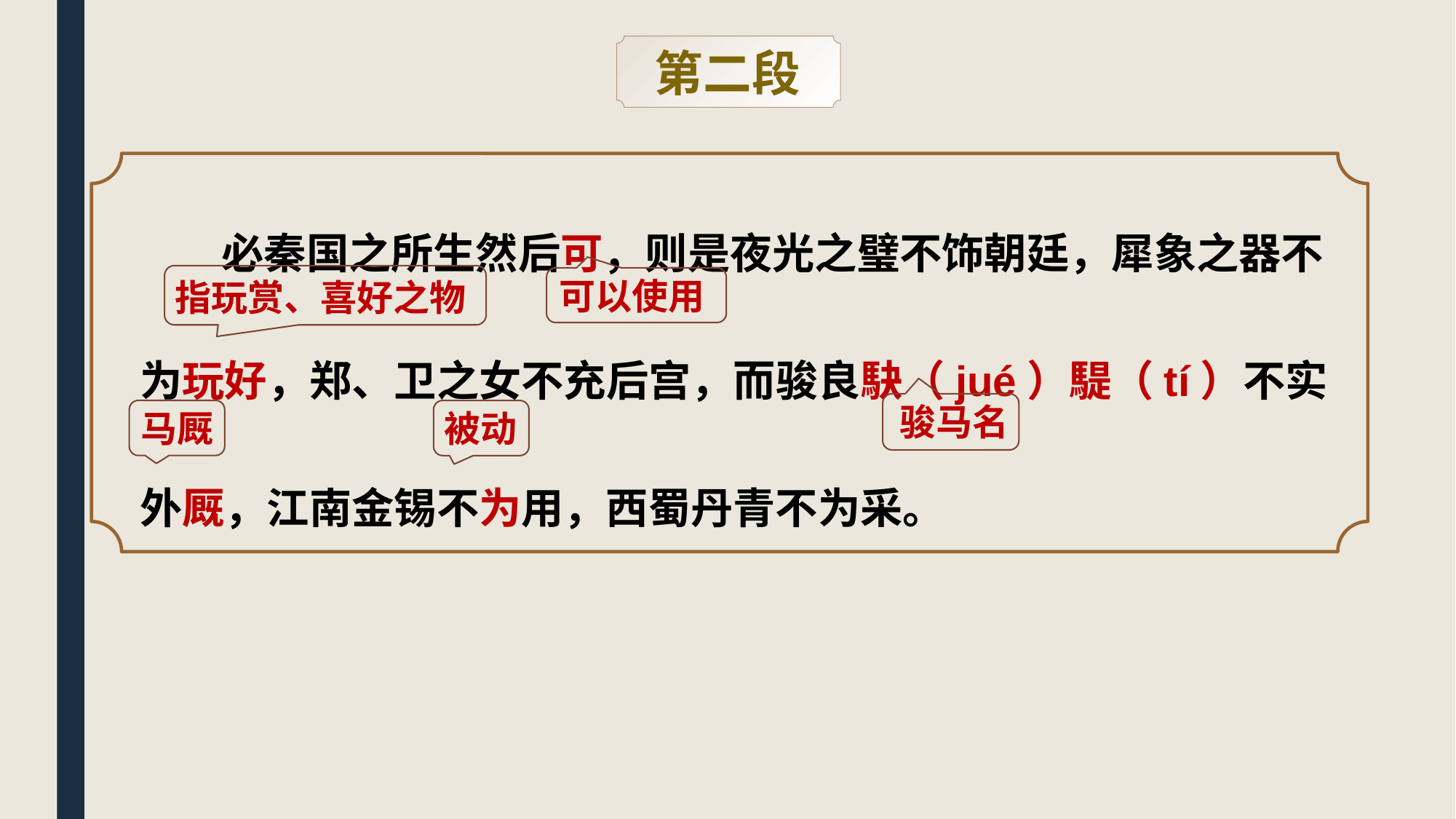

第二段
必秦国之所生然后可，则是夜光之璧不饰朝廷，犀象之器不为玩好，郑、卫之女不充后宫，而骏良駃（jué）騠（tí）不实外厩，江南金锡不为用，西蜀丹青不为采。

指玩赏、喜好之物
可以使用

骏马名

马厩

被动